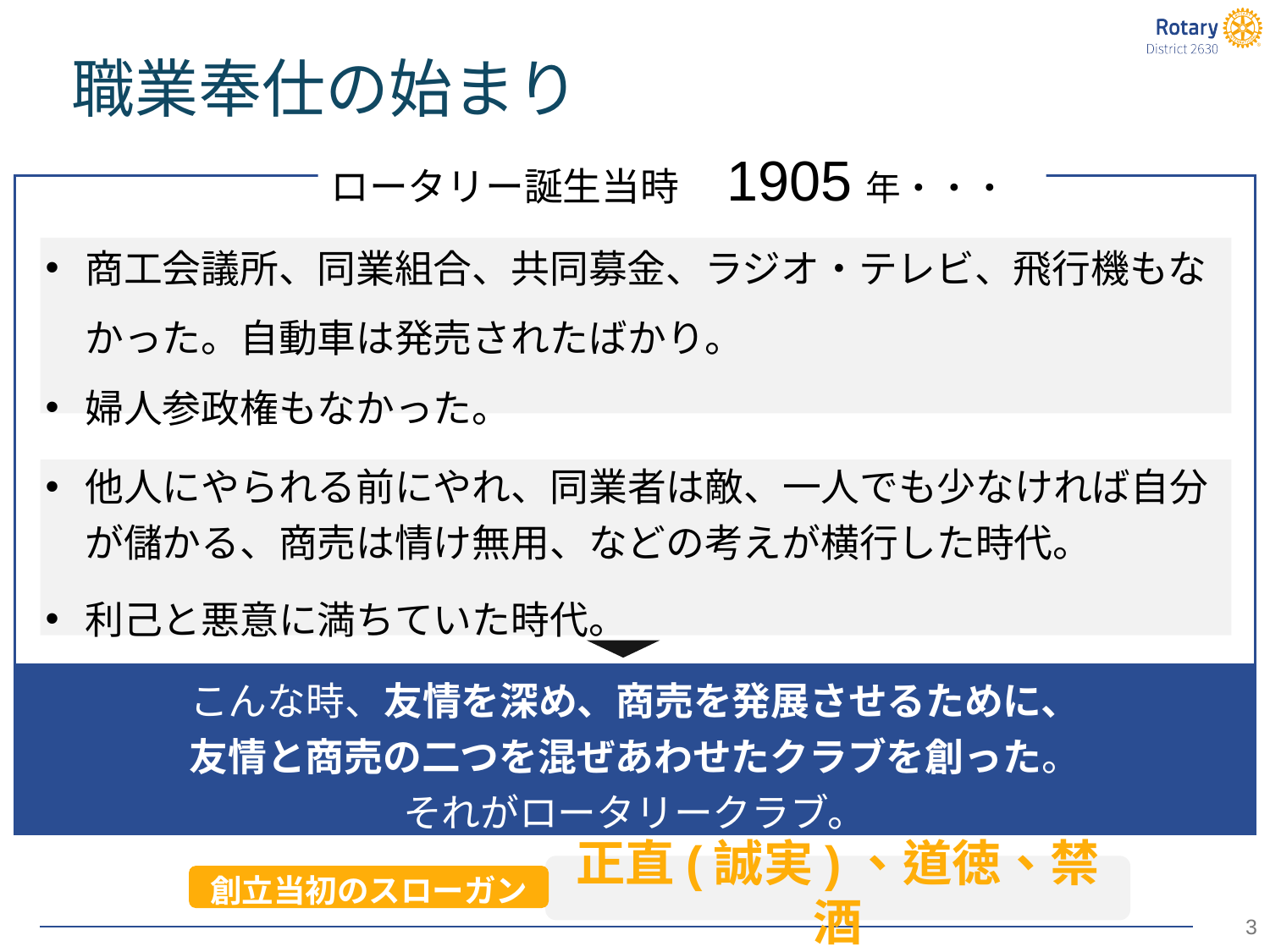

# 職業奉仕の始まり
ロータリー誕生当時　1905年・・・

商工会議所、同業組合、共同募金、ラジオ・テレビ、飛行機もなかった。自動車は発売されたばかり。
婦人参政権もなかった。
他人にやられる前にやれ、同業者は敵、一人でも少なければ自分が儲かる、商売は情け無用、などの考えが横行した時代。
利己と悪意に満ちていた時代。

こんな時、友情を深め、商売を発展させるために、
友情と商売の二つを混ぜあわせたクラブを創った。
それがロータリークラブ。
正直(誠実)、道徳、禁酒
創立当初のスローガン
3